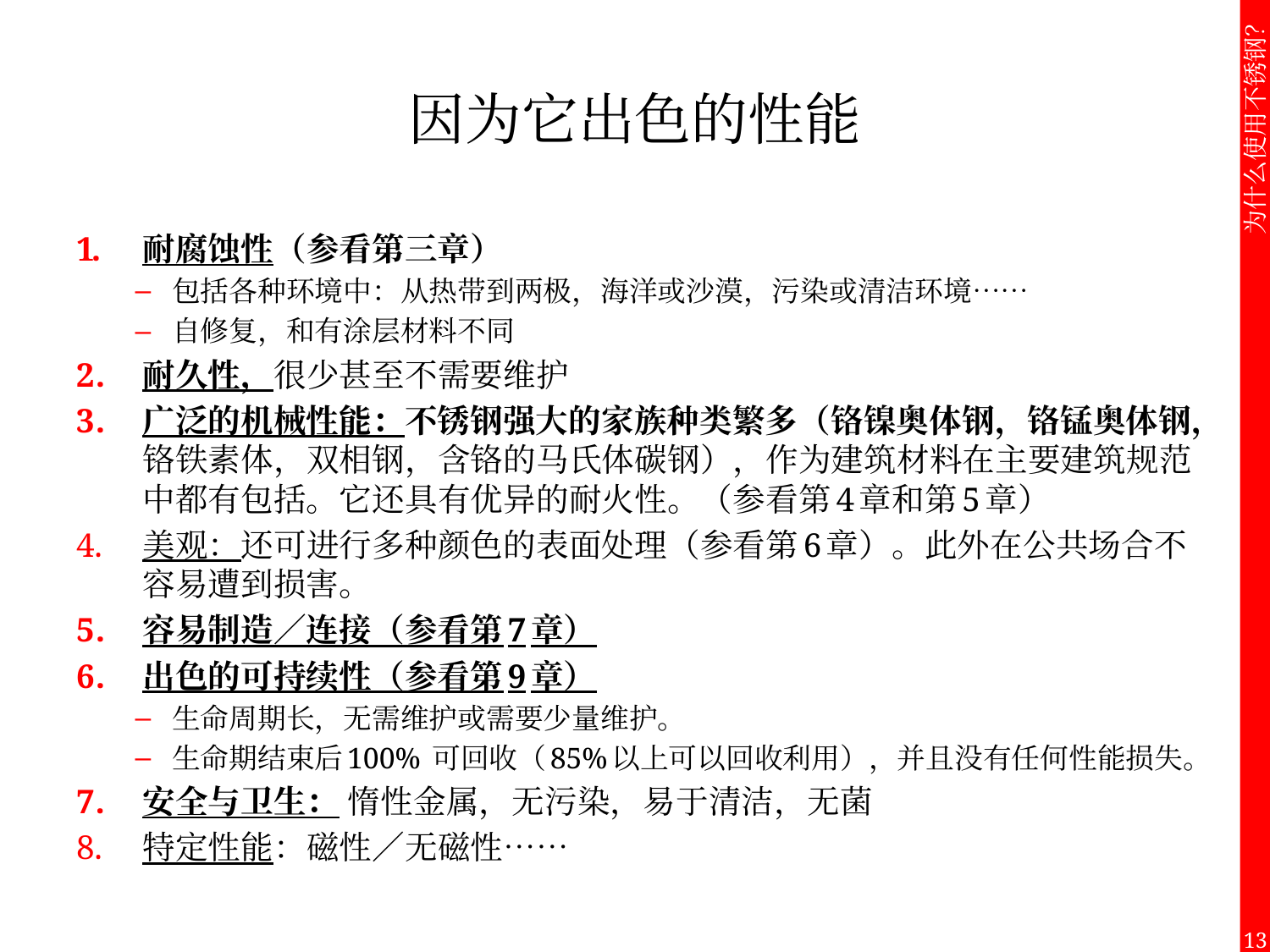

# 因为它出色的性能
耐腐蚀性（参看第三章）
包括各种环境中：从热带到两极，海洋或沙漠，污染或清洁环境……
自修复，和有涂层材料不同
耐久性，很少甚至不需要维护
广泛的机械性能：不锈钢强大的家族种类繁多（铬镍奥体钢，铬锰奥体钢，铬铁素体，双相钢，含铬的马氏体碳钢），作为建筑材料在主要建筑规范中都有包括。它还具有优异的耐火性。（参看第4章和第5章）
美观：还可进行多种颜色的表面处理（参看第6章）。此外在公共场合不容易遭到损害。
容易制造／连接（参看第7章）
出色的可持续性（参看第9章）
生命周期长，无需维护或需要少量维护。
生命期结束后100% 可回收（85%以上可以回收利用），并且没有任何性能损失。
安全与卫生： 惰性金属，无污染，易于清洁，无菌
特定性能：磁性／无磁性……
13